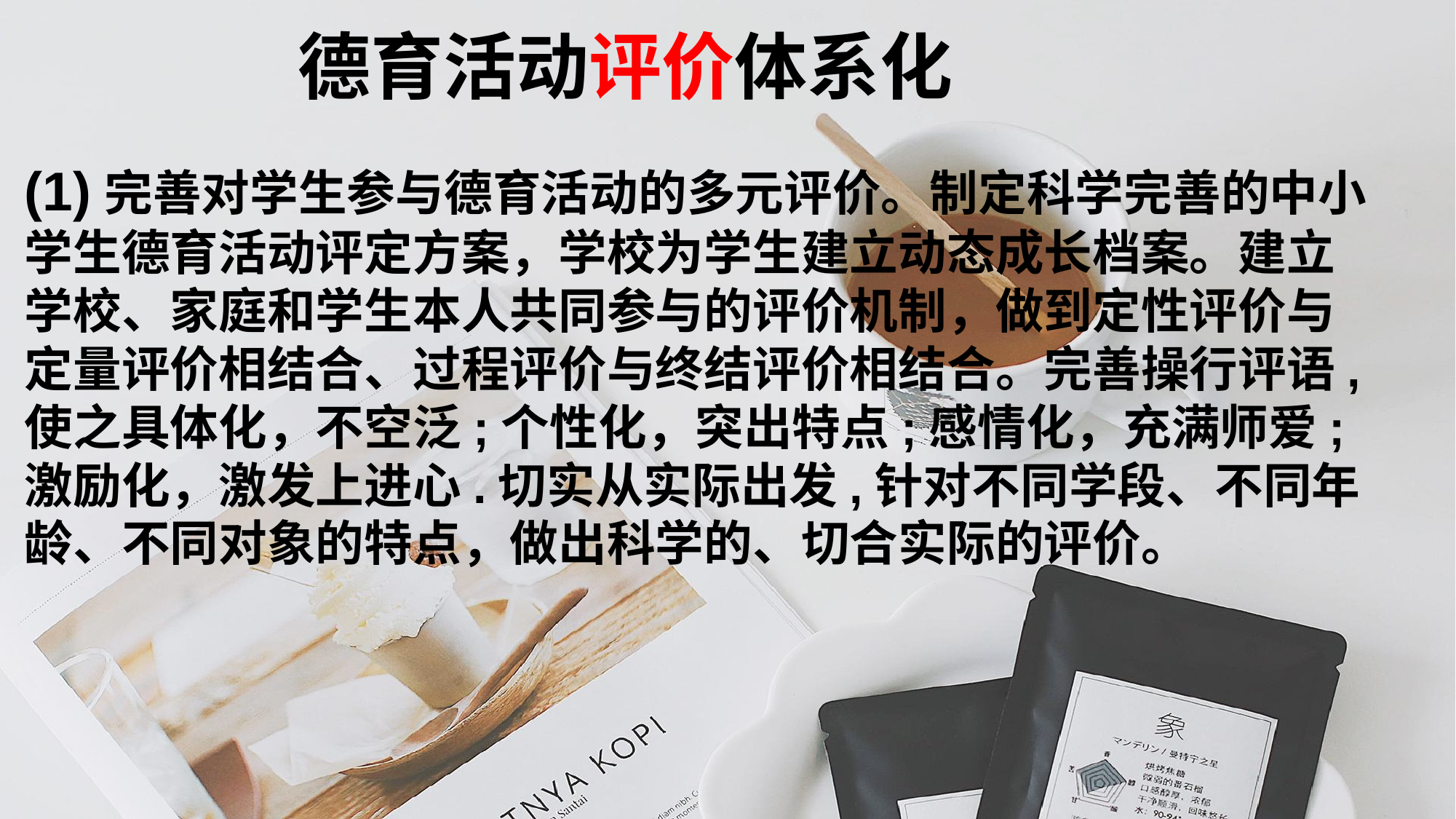

德育活动评价体系化
(1)完善对学生参与德育活动的多元评价。制定科学完善的中小学生德育活动评定方案，学校为学生建立动态成长档案。建立学校、家庭和学生本人共同参与的评价机制，做到定性评价与定量评价相结合、过程评价与终结评价相结合。完善操行评语, 使之具体化，不空泛;个性化，突出特点;感情化，充满师爱;激励化，激发上进心.切实从实际出发,针对不同学段、不同年龄、不同对象的特点，做出科学的、切合实际的评价。